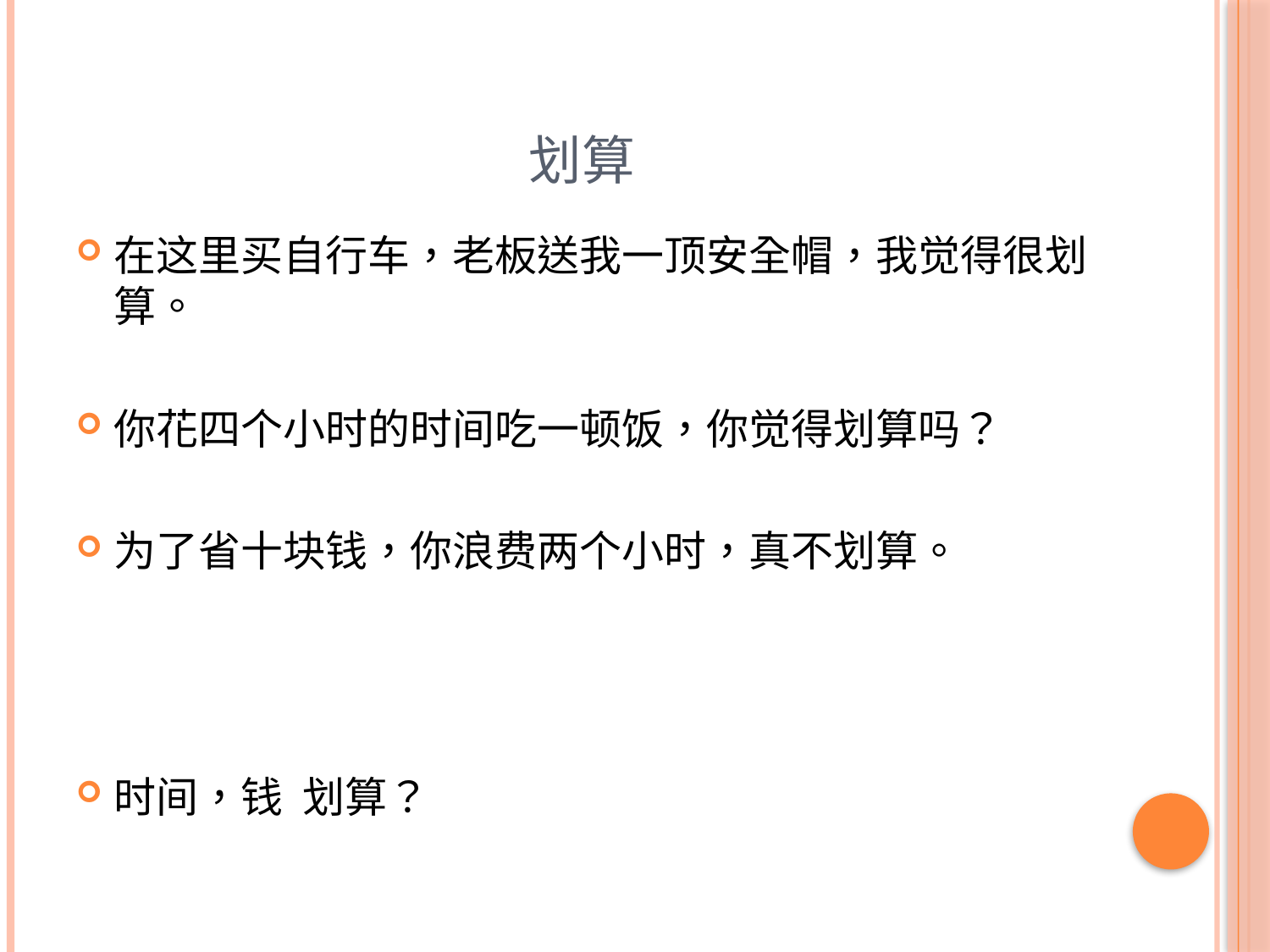

# 划算
在这里买自行车，老板送我一顶安全帽，我觉得很划算。

你花四个小时的时间吃一顿饭，你觉得划算吗？

为了省十块钱，你浪费两个小时，真不划算。

时间，钱  划算？